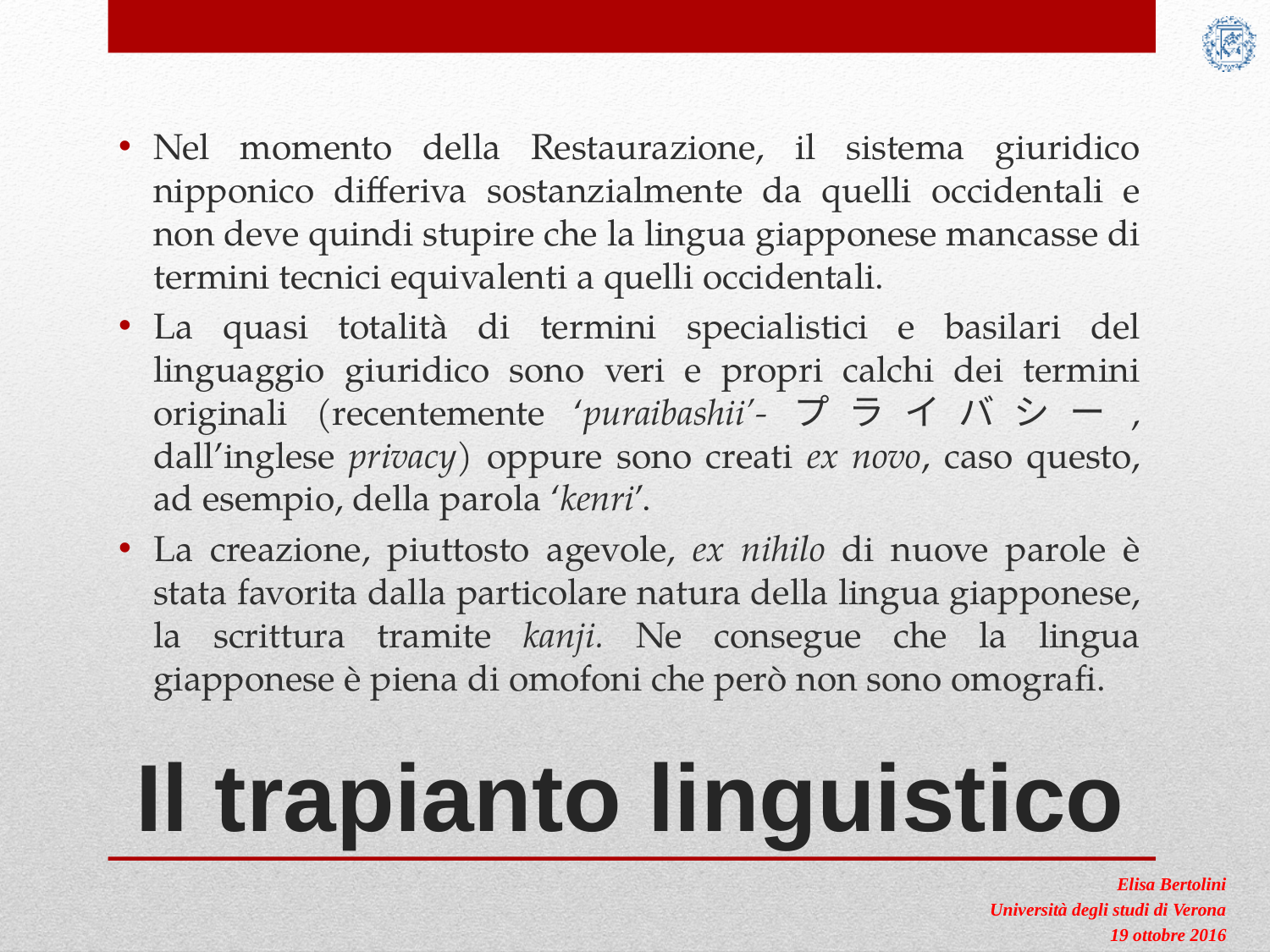

Nel momento della Restaurazione, il sistema giuridico nipponico differiva sostanzialmente da quelli occidentali e non deve quindi stupire che la lingua giapponese mancasse di termini tecnici equivalenti a quelli occidentali.
La quasi totalità di termini specialistici e basilari del linguaggio giuridico sono veri e propri calchi dei termini originali (recentemente ‘puraibashii’-プライバシー, dall’inglese privacy) oppure sono creati ex novo, caso questo, ad esempio, della parola ‘kenri’.
La creazione, piuttosto agevole, ex nihilo di nuove parole è stata favorita dalla particolare natura della lingua giapponese, la scrittura tramite kanji. Ne consegue che la lingua giapponese è piena di omofoni che però non sono omografi.
# Il trapianto linguistico